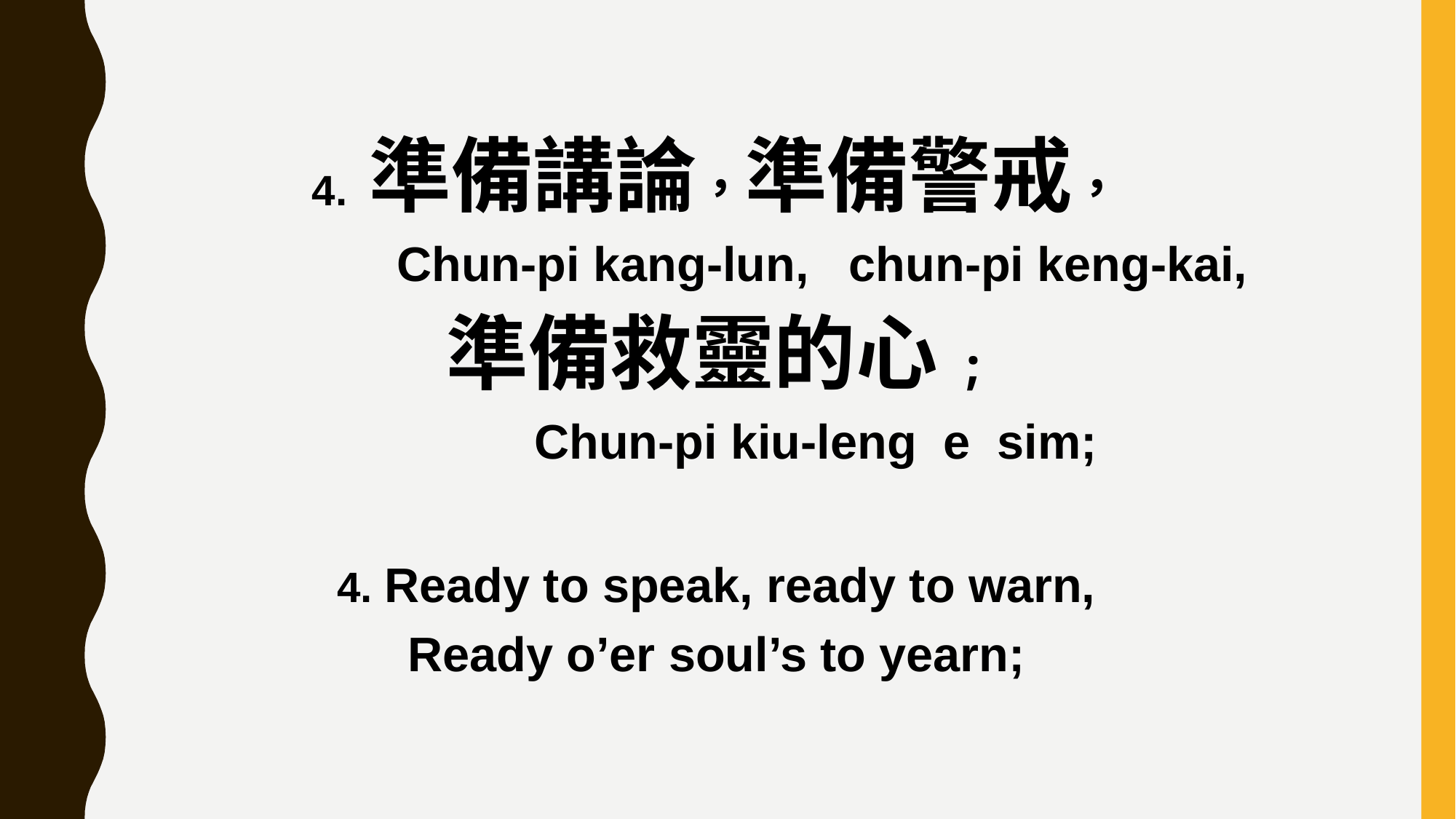

4. 準備講論，準備警戒，
                  Chun-pi kang-lun,   chun-pi keng-kai,
準備救靈的心;
                           Chun-pi kiu-leng  e  sim;

4. Ready to speak, ready to warn,
Ready o’er soul’s to yearn;